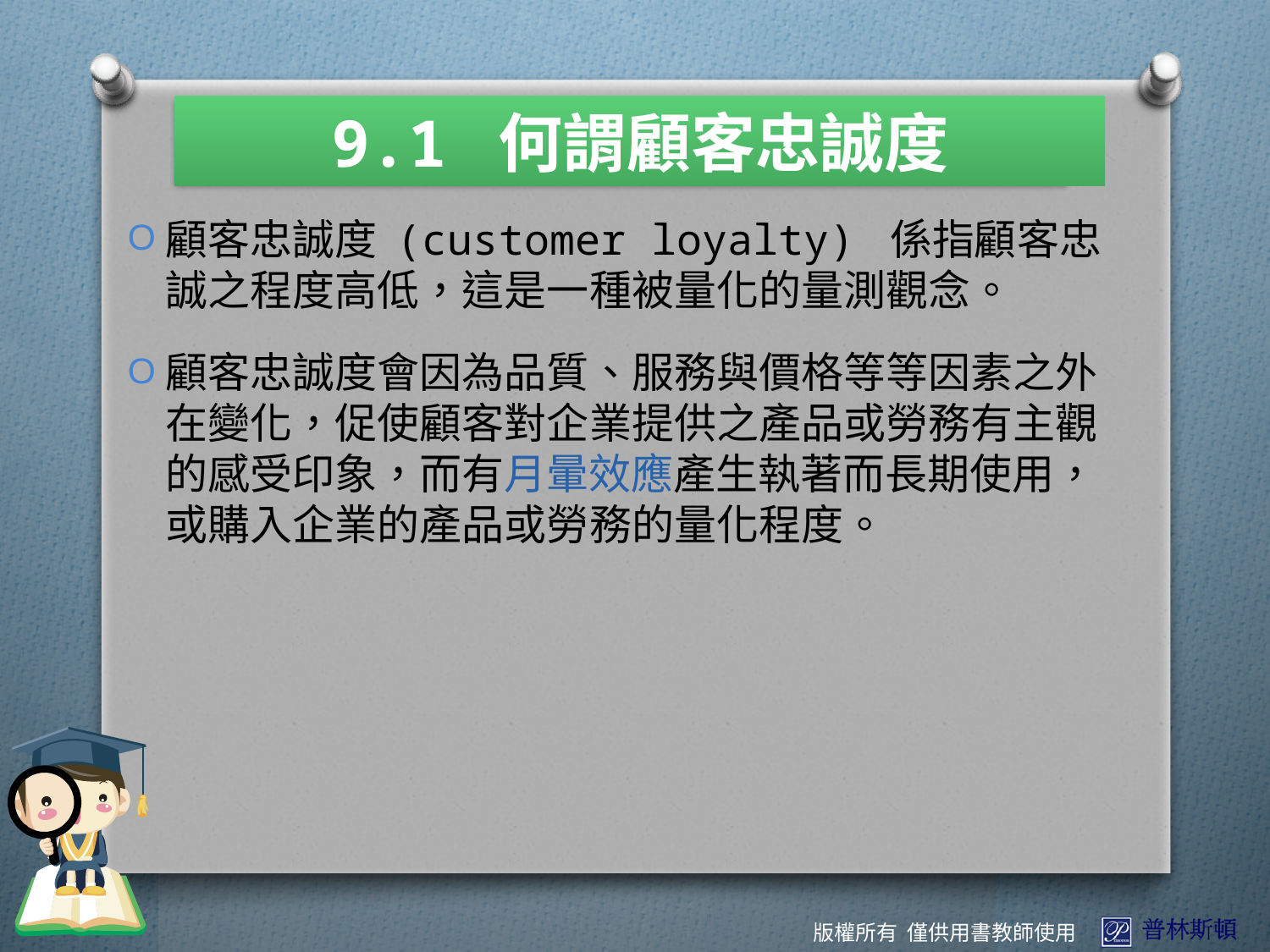

9.1 何謂顧客忠誠度
顧客忠誠度 (customer loyalty) 係指顧客忠誠之程度高低，這是一種被量化的量測觀念。
顧客忠誠度會因為品質、服務與價格等等因素之外在變化，促使顧客對企業提供之產品或勞務有主觀的感受印象，而有月暈效應產生執著而長期使用，或購入企業的產品或勞務的量化程度。